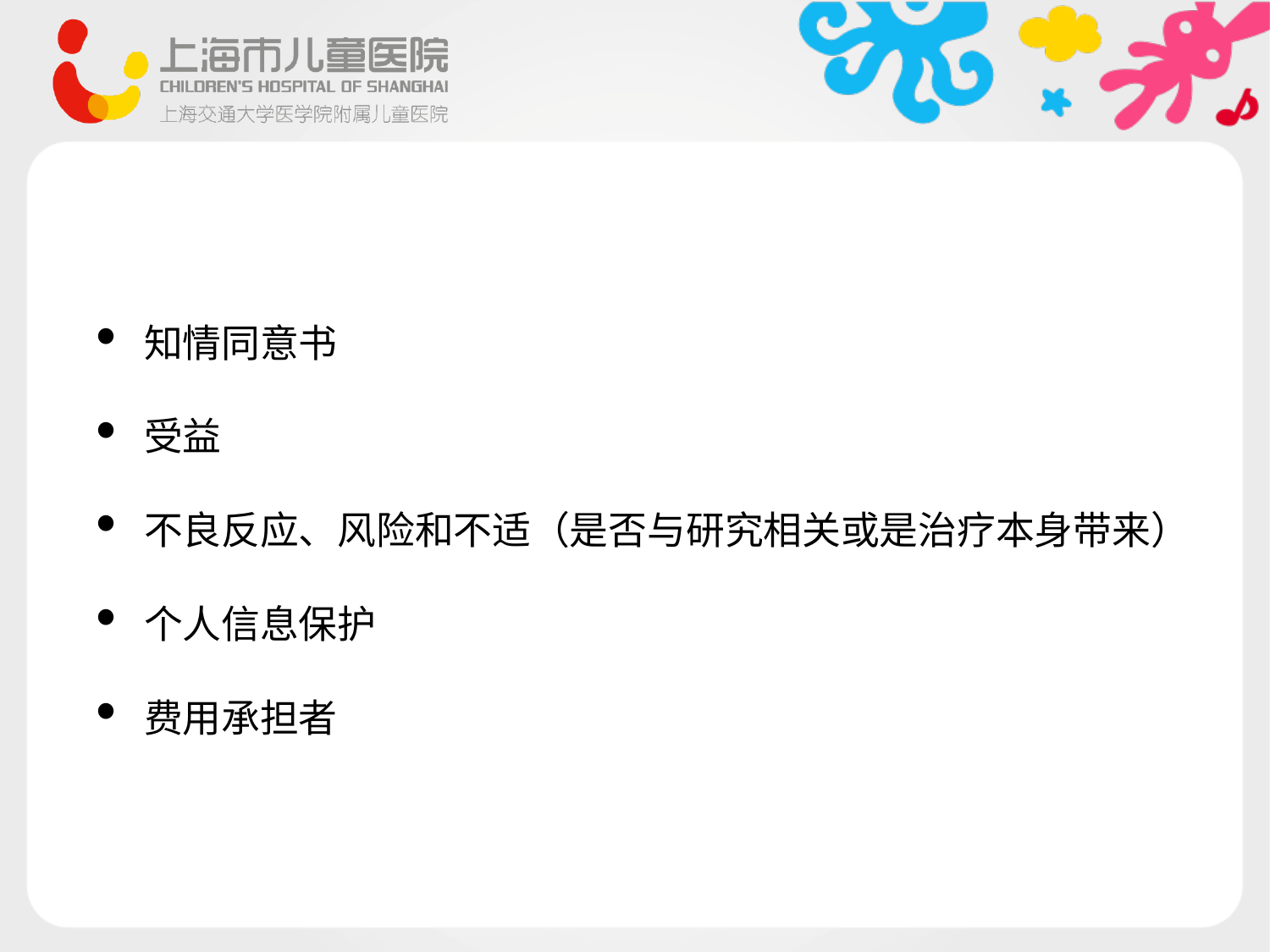

#
知情同意书
受益
不良反应、风险和不适（是否与研究相关或是治疗本身带来）
个人信息保护
费用承担者